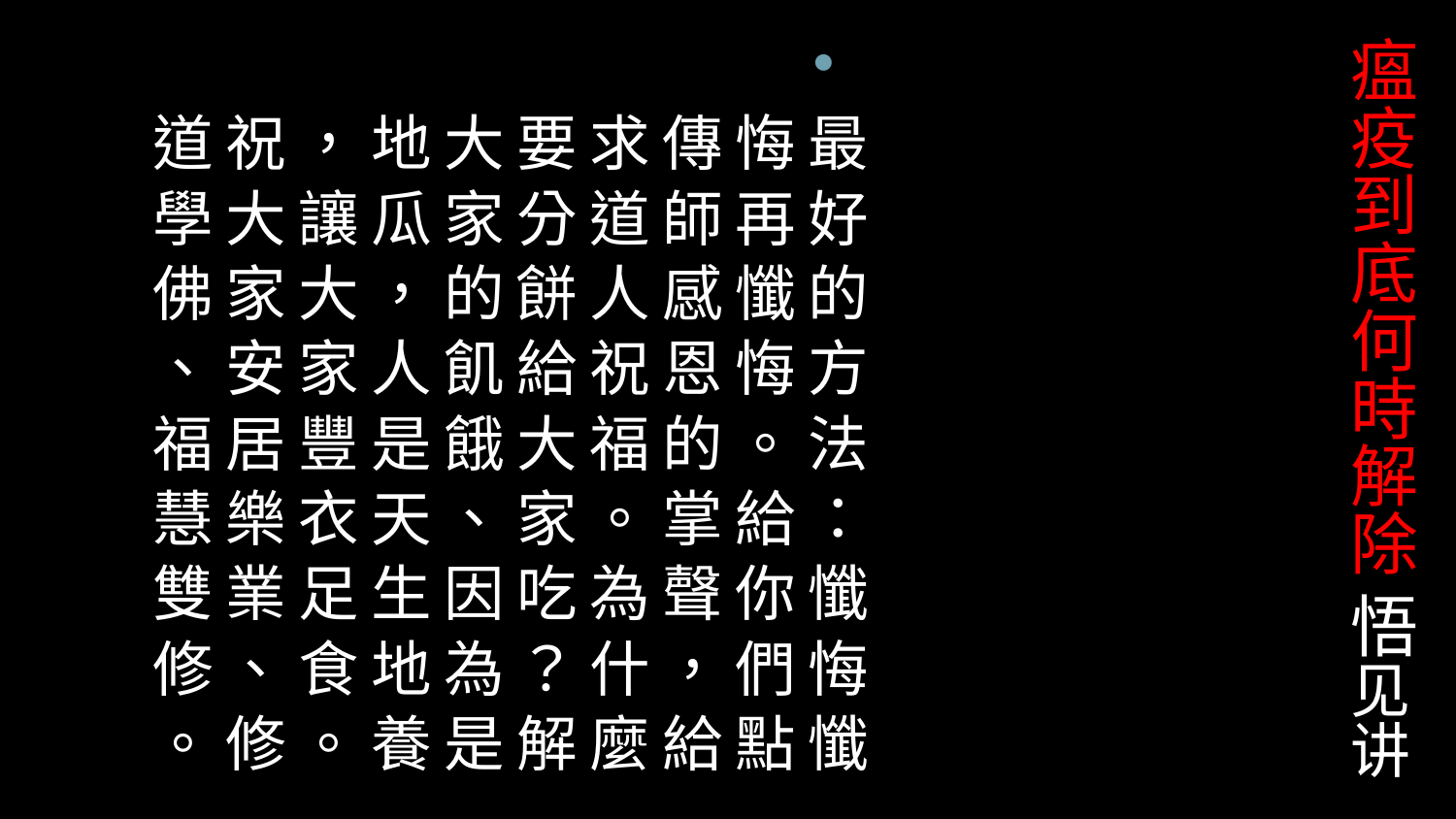

# 瘟疫到底何時解除 悟见讲
最 好 的 方 法 ： 懺 悔 懺 悔 再 懺 悔 。 給 你 們 點 傳 師 感 恩 的 掌 聲 ， 給 求 道 人 祝 福 。 為 什 麼 要 分 餅 給 大 家 吃 ？ 解 大 家 的 飢 餓 、 因 為 是 地 瓜 ， 人 是 天 生 地 養 ， 讓 大 家 豐 衣 足 食 。 祝 大 家 安 居 樂 業 、 修 道 學 佛 、 福 慧 雙 修 。